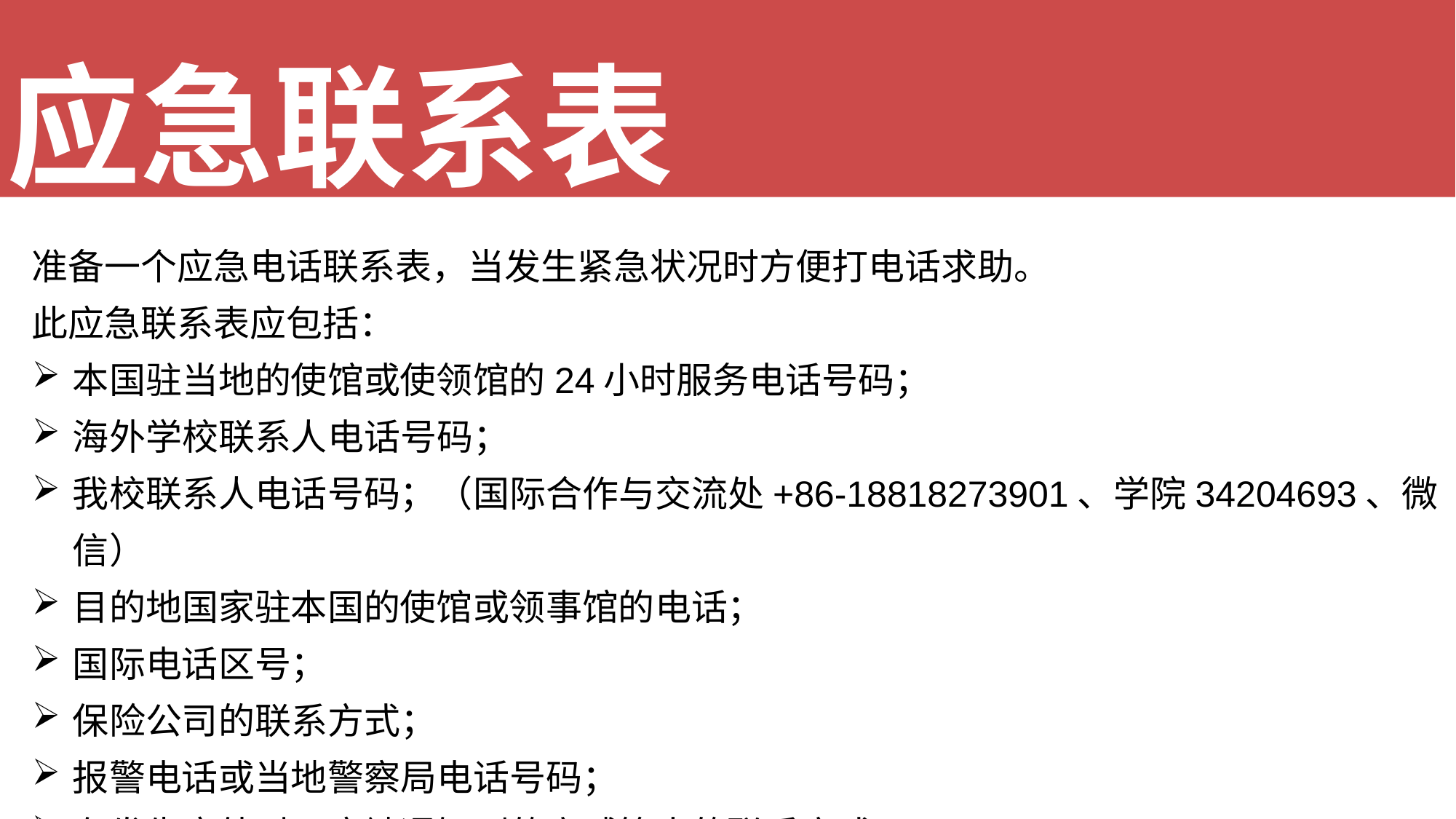

应急联系表
准备一个应急电话联系表，当发生紧急状况时方便打电话求助。
此应急联系表应包括：
本国驻当地的使馆或使领馆的24小时服务电话号码；
海外学校联系人电话号码；
我校联系人电话号码；（国际合作与交流处+86-18818273901、学院34204693、微信）
目的地国家驻本国的使馆或领事馆的电话；
国际电话区号；
保险公司的联系方式；
报警电话或当地警察局电话号码；
在发生意外时，应被通知到的亲戚等人的联系方式。